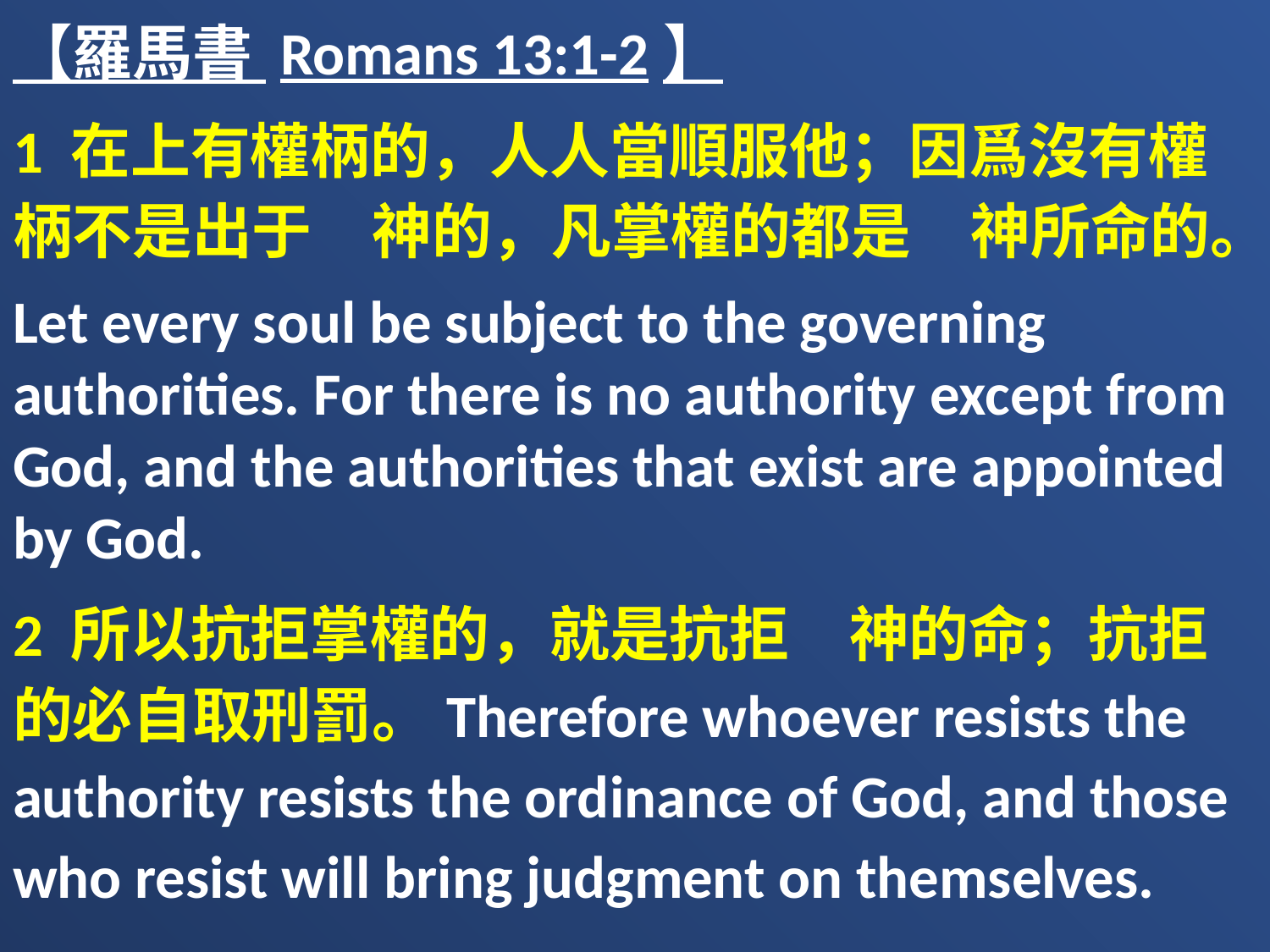

【羅馬書 Romans 13:1-2】
1 在上有權柄的，人人當順服他；因爲沒有權柄不是出于　神的，凡掌權的都是　神所命的。
Let every soul be subject to the governing authorities. For there is no authority except from God, and the authorities that exist are appointed by God.
2 所以抗拒掌權的，就是抗拒　神的命；抗拒的必自取刑罰。Therefore whoever resists the authority resists the ordinance of God, and those who resist will bring judgment on themselves.